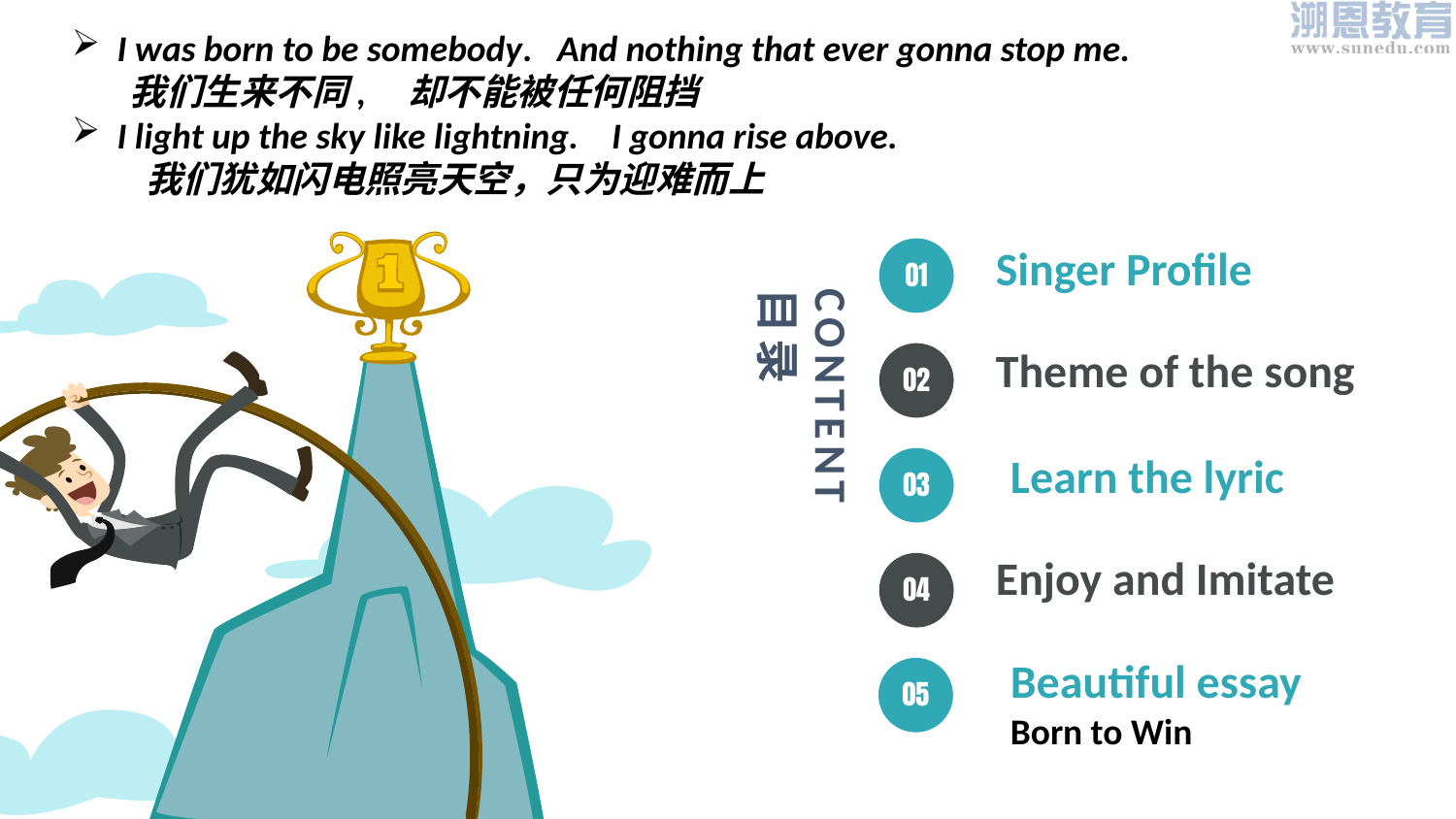

I was born to be somebody.   And nothing that ever gonna stop me.
      我们生来不同,    却不能被任何阻挡
I light up the sky like lightning.    I gonna rise above.
        我们犹如闪电照亮天空，只为迎难而上

01
Singer Profile
CONTENT
目录
02
Theme of the song
03
Learn the lyric
04
Enjoy and Imitate
05
Beautiful essay
Born to Win